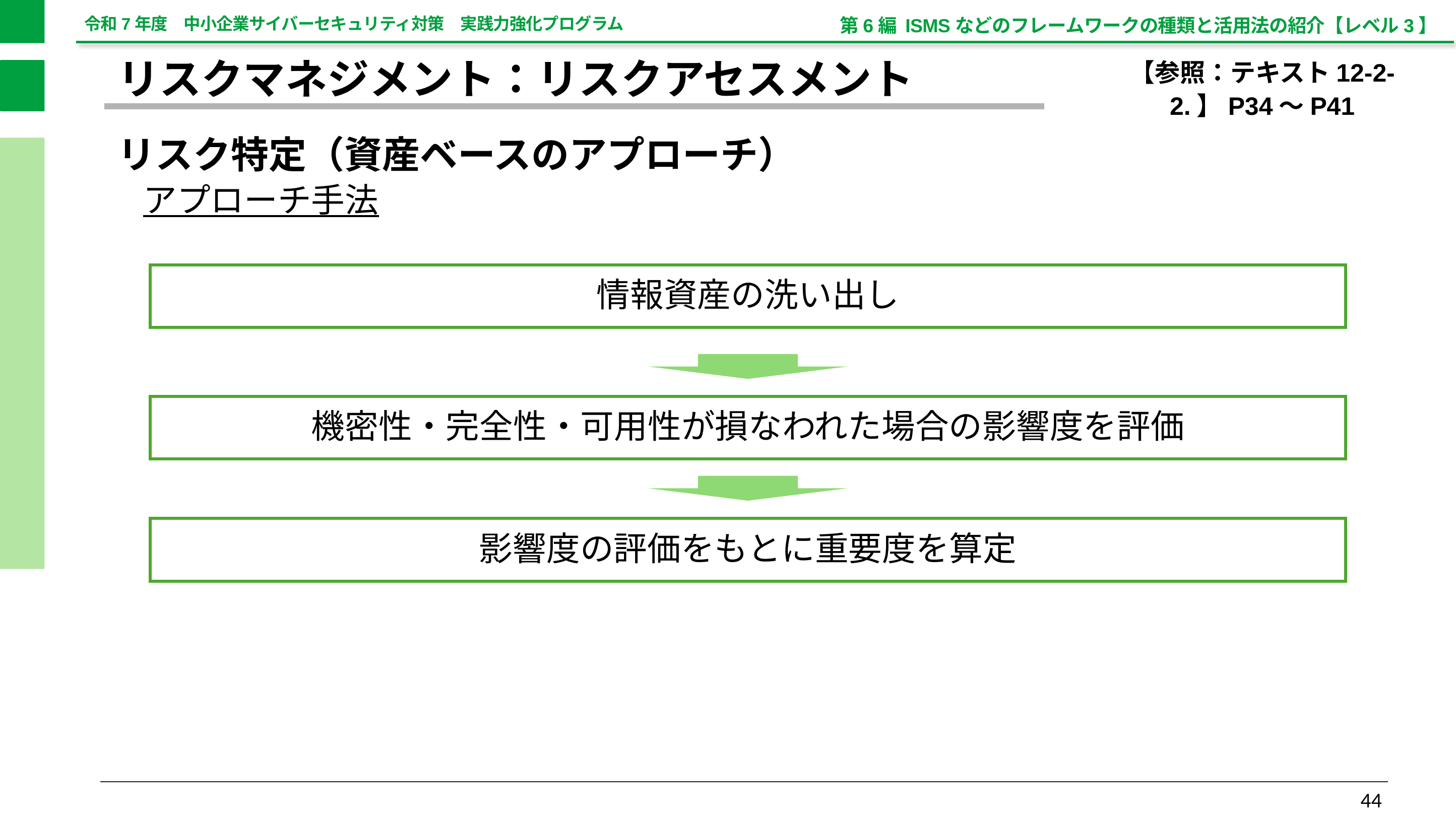

第6編 ISMSなどのフレームワークの種類と活用法の紹介【レベル3】
【参照：テキスト12-2-2.】P34～P41
リスクマネジメント：リスクアセスメント
リスク特定（資産ベースのアプローチ）
アプローチ手法
情報資産の洗い出し

機密性・完全性・可用性が損なわれた場合の影響度を評価

影響度の評価をもとに重要度を算定